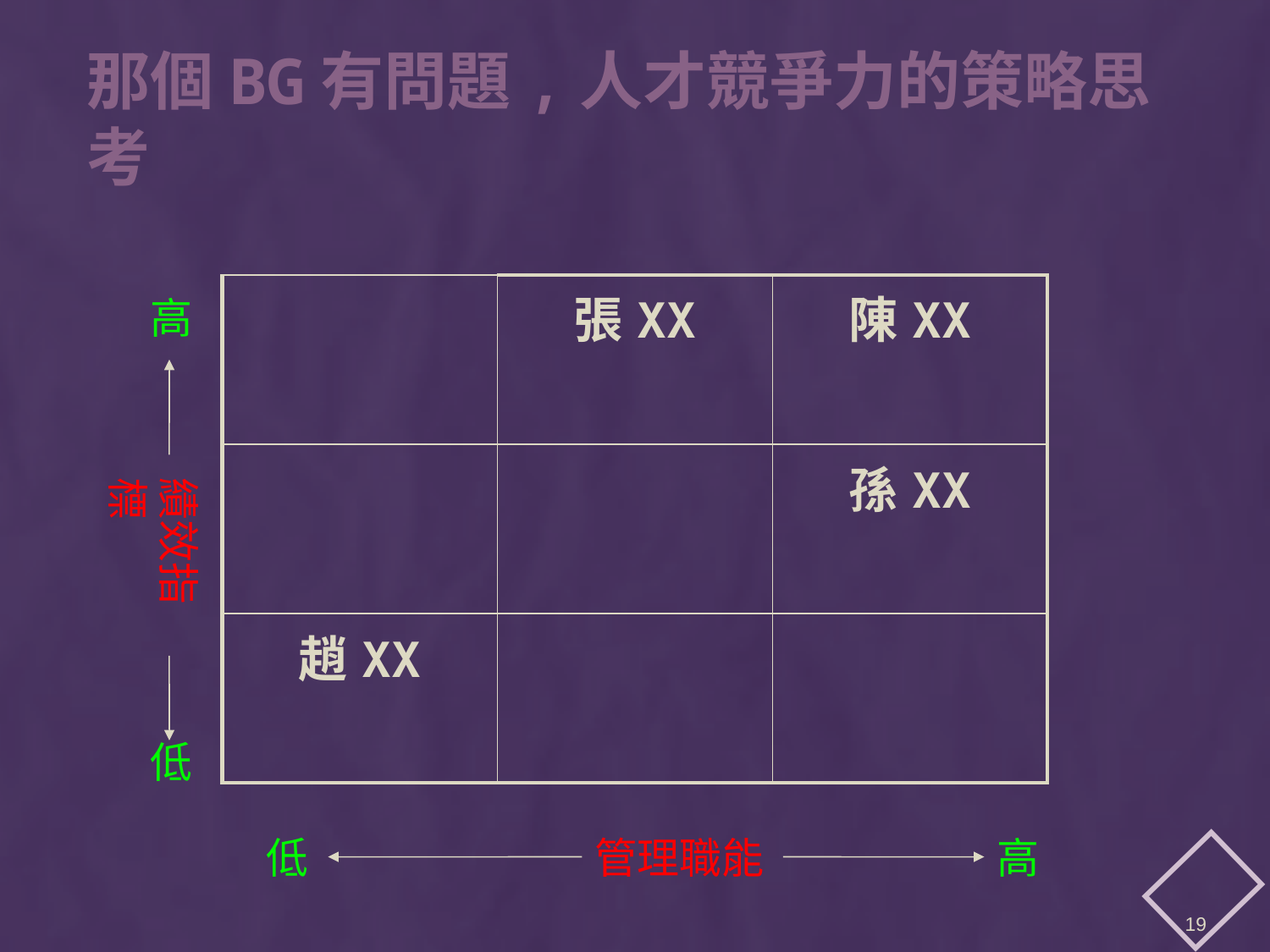

# 那個BG有問題,人才競爭力的策略思考

|  | 張XX | 陳XX |
| --- | --- | --- |
|  |  | 孫XX |
| 趙XX |  |  |
高

績效指標

低
低
管理職能
高

19